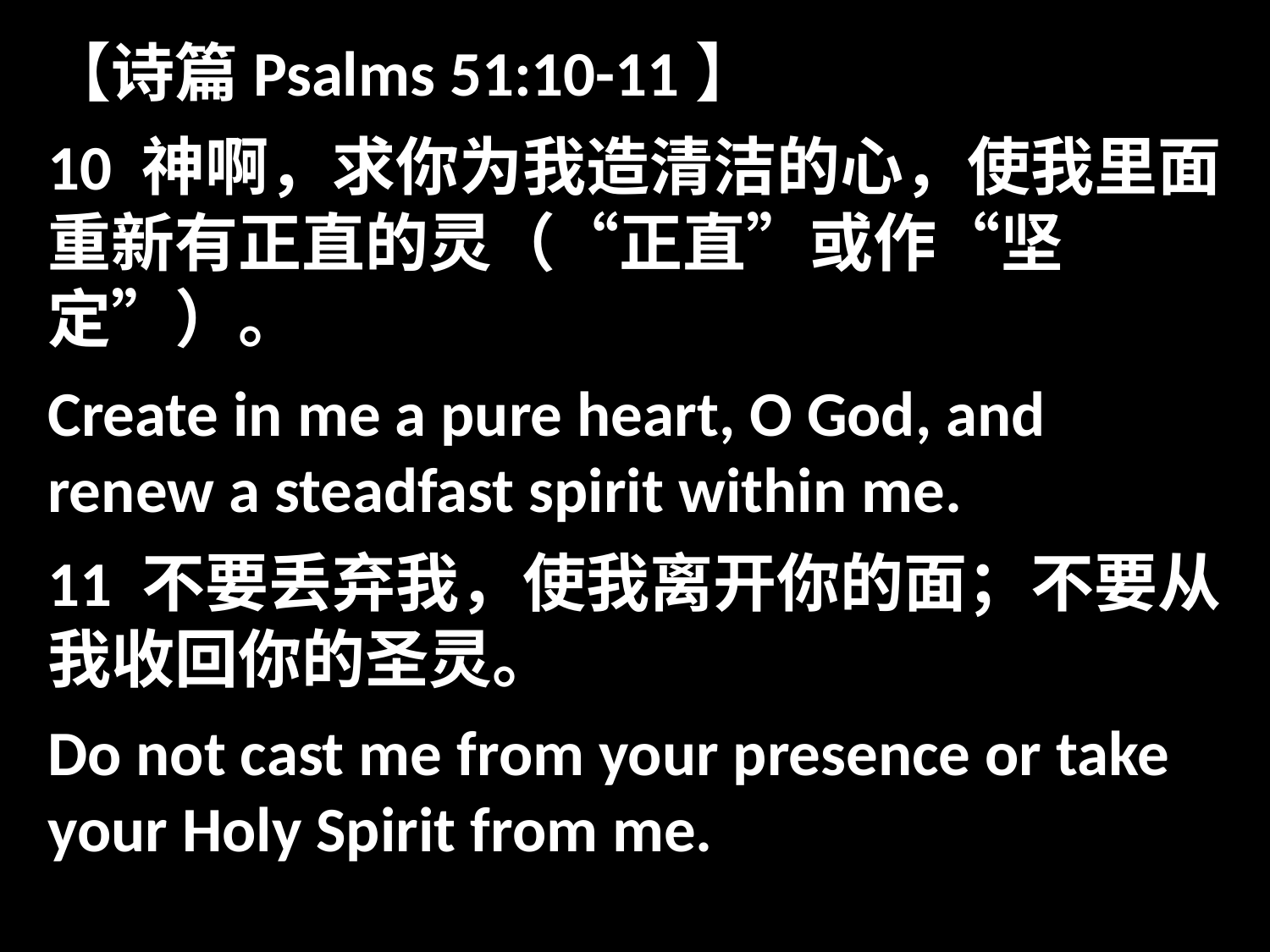

【诗篇Psalms 51:10-11】
10 神啊，求你为我造清洁的心，使我里面重新有正直的灵（“正直”或作“坚定”）。
Create in me a pure heart, O God, and renew a steadfast spirit within me.
11 不要丢弃我，使我离开你的面；不要从我收回你的圣灵。
Do not cast me from your presence or take your Holy Spirit from me.